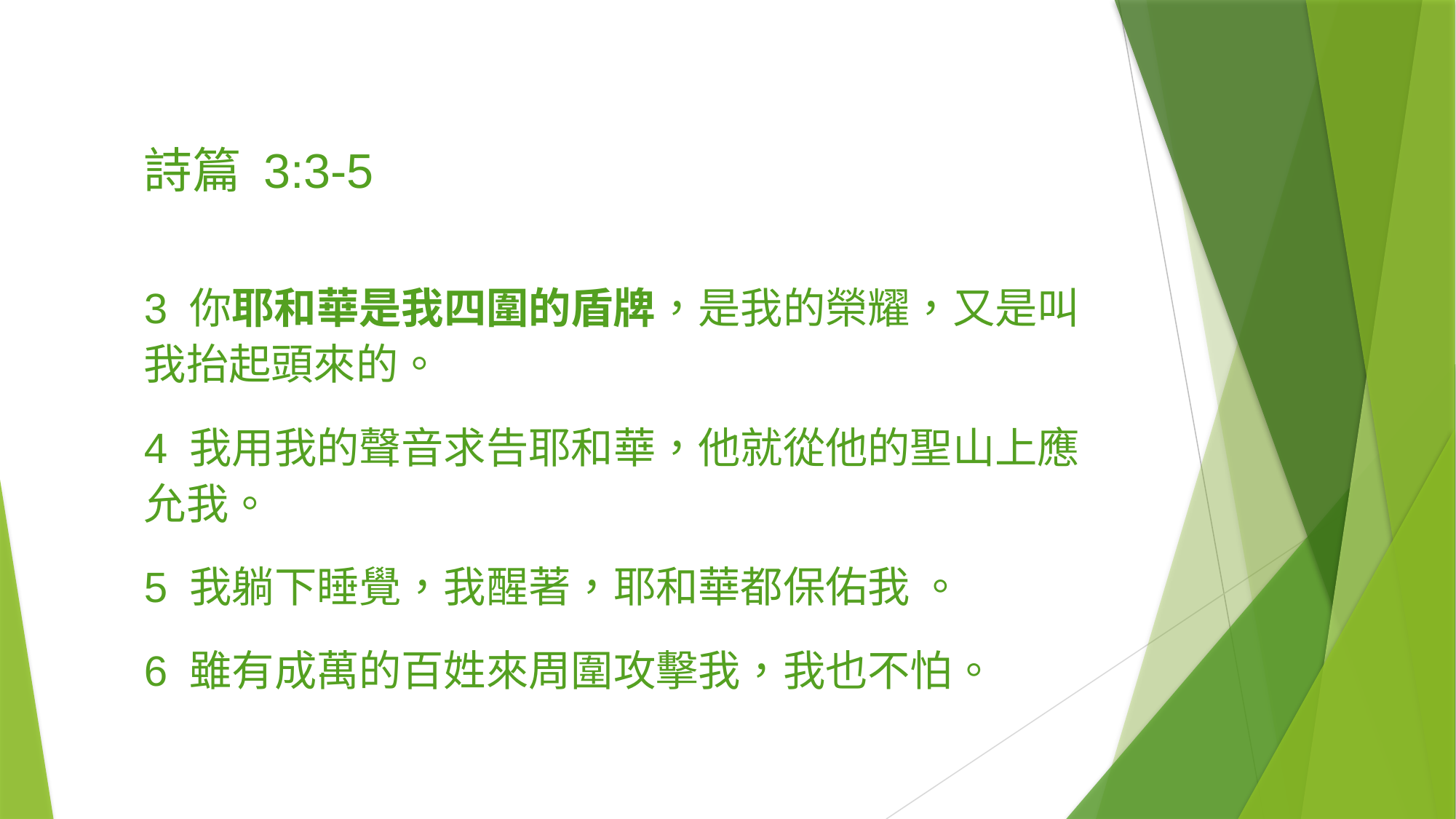

詩篇 3:3-5

3 你耶和華是我四圍的盾牌，是我的榮耀，又是叫我抬起頭來的。
4 我用我的聲音求告耶和華，他就從他的聖山上應允我。
5 我躺下睡覺，我醒著，耶和華都保佑我 。
6 雖有成萬的百姓來周圍攻擊我，我也不怕。